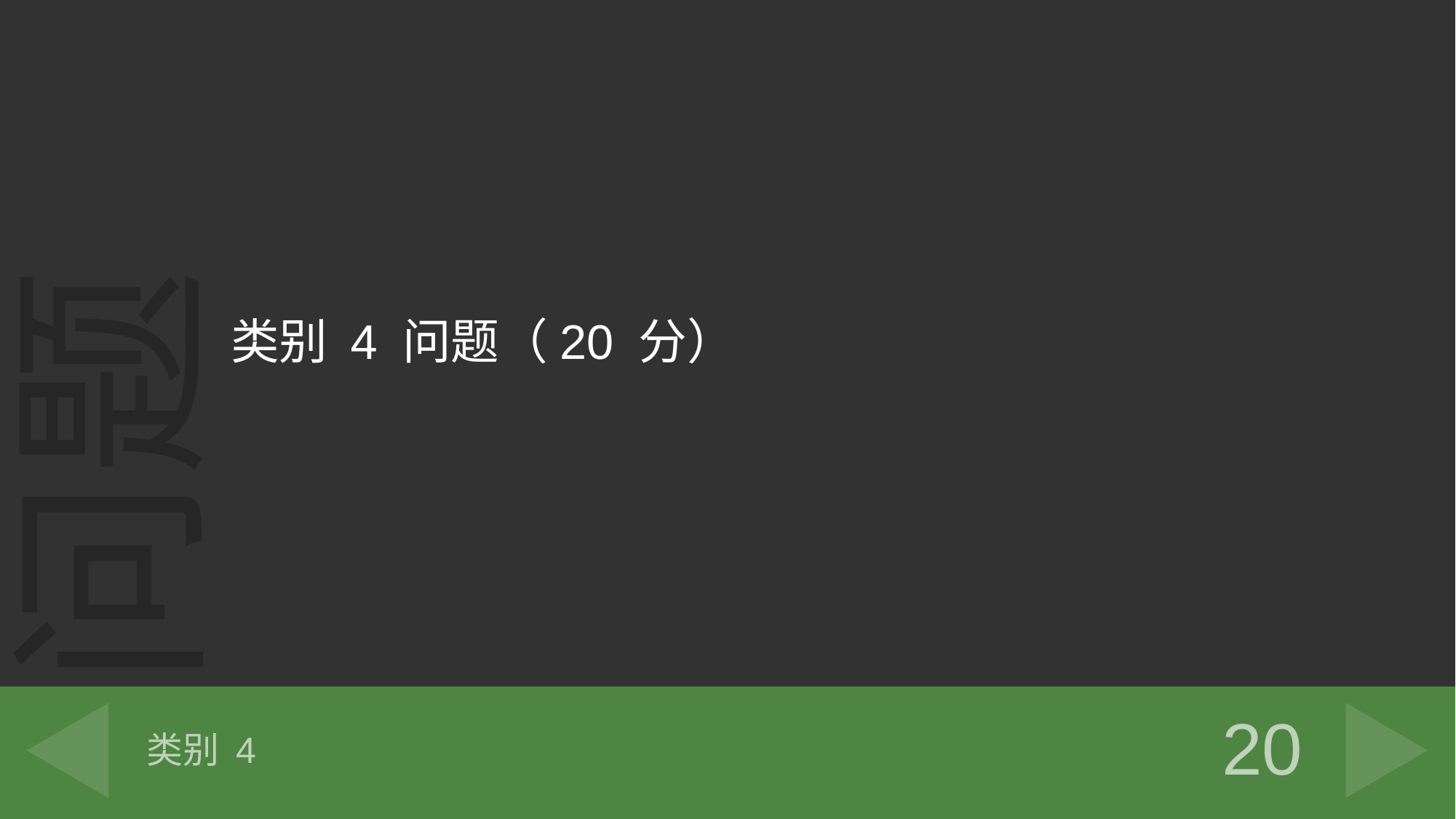

类别 4 问题（20 分）
# 类别 4
20